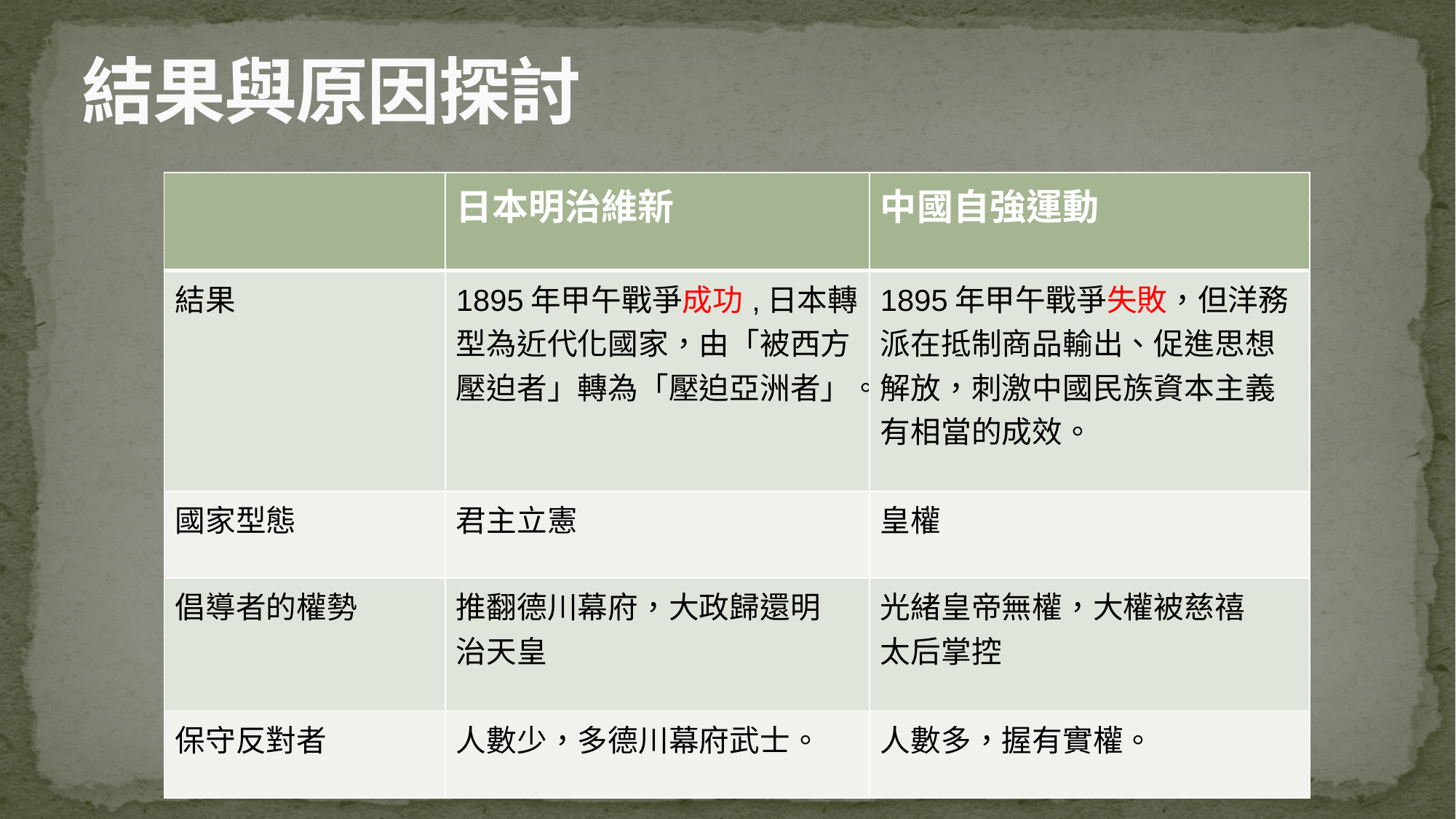

# 結果與原因探討
|  | 日本明治維新 | 中國自強運動 |
| --- | --- | --- |
| 結果 | 1895年甲午戰爭成功,日本轉型為近代化國家，由「被西方壓迫者」轉為「壓迫亞洲者」。 | 1895年甲午戰爭失敗，但洋務派在抵制商品輸出、促進思想解放，刺激中國民族資本主義有相當的成效。 |
| 國家型態 | 君主立憲 | 皇權 |
| 倡導者的權勢 | 推翻德川幕府，大政歸還明 治天皇 | 光緒皇帝無權，大權被慈禧 太后掌控 |
| 保守反對者 | 人數少，多德川幕府武士。 | 人數多，握有實權。 |